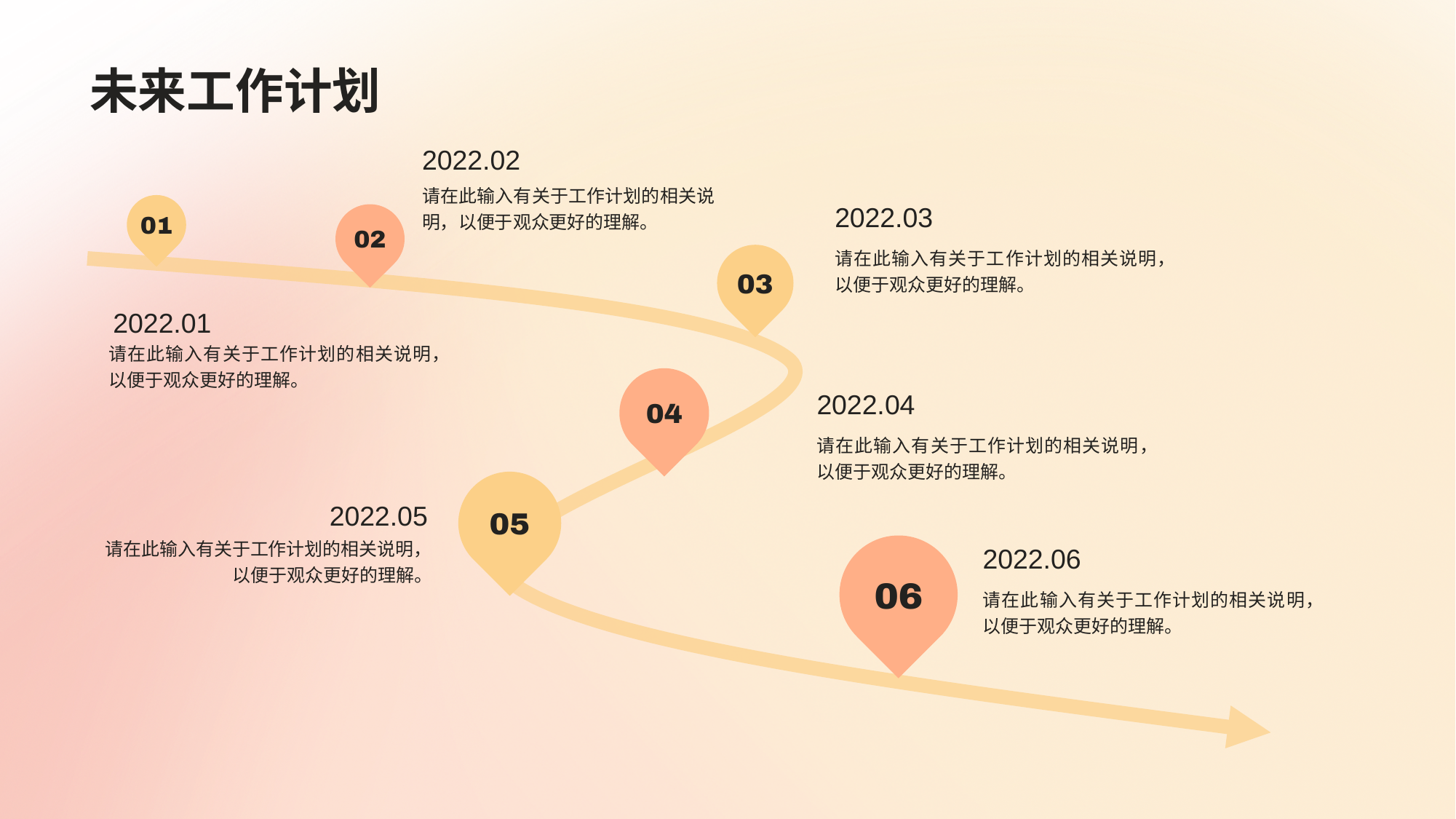

未来工作计划

2022.02
请在此输入有关于工作计划的相关说明，以便于观众更好的理解。
2022.03

01
02
请在此输入有关于工作计划的相关说明，以便于观众更好的理解。

03
2022.01
请在此输入有关于工作计划的相关说明，以便于观众更好的理解。

2022.04
04
请在此输入有关于工作计划的相关说明，以便于观众更好的理解。

2022.05
05
请在此输入有关于工作计划的相关说明，以便于观众更好的理解。
2022.06

06
请在此输入有关于工作计划的相关说明，以便于观众更好的理解。